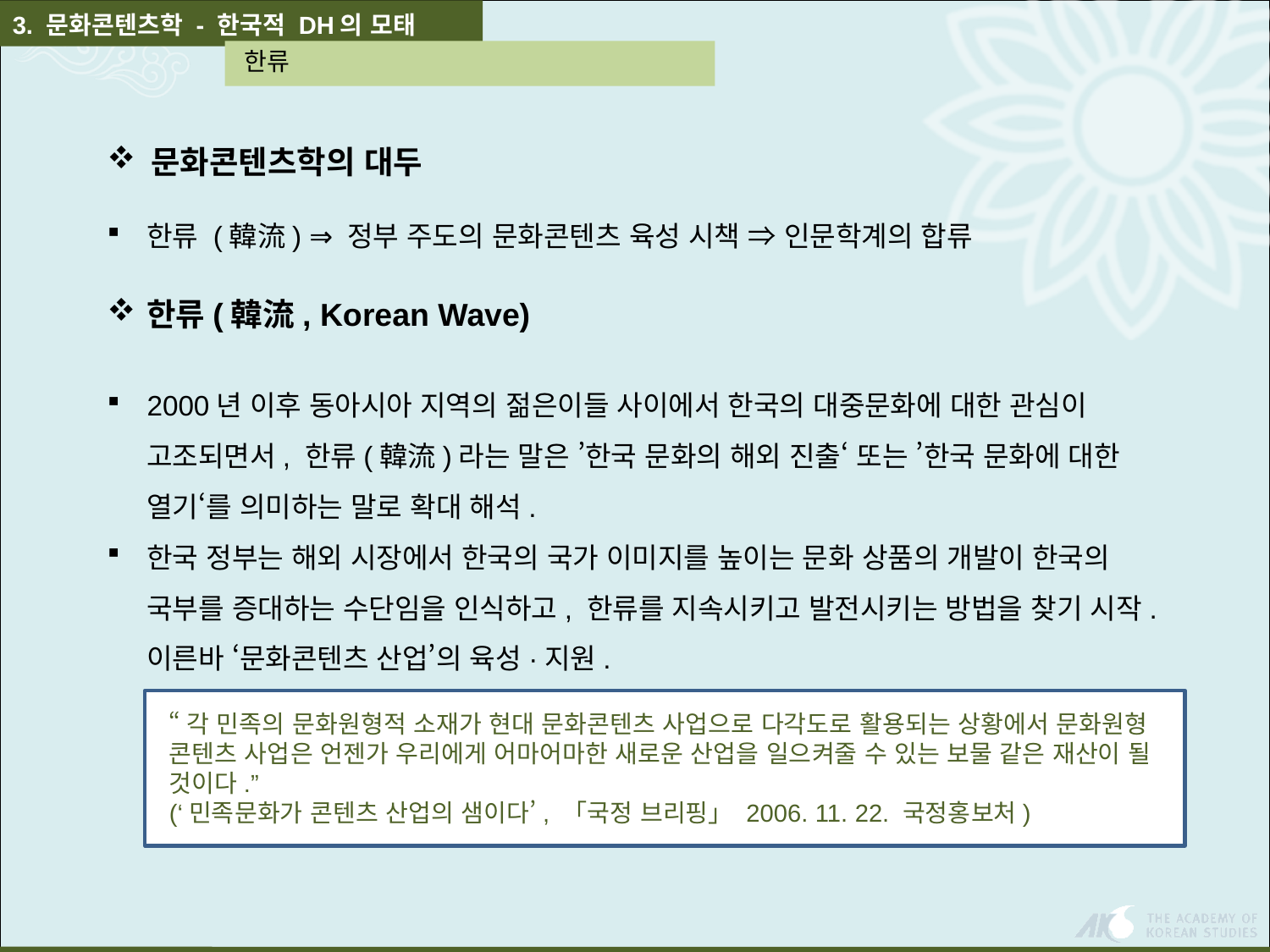

3. 문화콘텐츠학 - 한국적 DH의 모태
 한류

 문화콘텐츠학의 대두

한류 (韓流) ⇒ 정부 주도의 문화콘텐츠 육성 시책 ⇒ 인문학계의 합류

한류(韓流, Korean Wave)

2000년 이후 동아시아 지역의 젊은이들 사이에서 한국의 대중문화에 대한 관심이 고조되면서, 한류(韓流)라는 말은 ’한국 문화의 해외 진출‘ 또는 ’한국 문화에 대한 열기‘를 의미하는 말로 확대 해석.
한국 정부는 해외 시장에서 한국의 국가 이미지를 높이는 문화 상품의 개발이 한국의 국부를 증대하는 수단임을 인식하고, 한류를 지속시키고 발전시키는 방법을 찾기 시작.  이른바 ‘문화콘텐츠 산업’의 육성·지원.

“각 민족의 문화원형적 소재가 현대 문화콘텐츠 사업으로 다각도로 활용되는 상황에서 문화원형 콘텐츠 사업은 언젠가 우리에게 어마어마한 새로운 산업을 일으켜줄 수 있는 보물 같은 재산이 될 것이다.”
(‘민족문화가 콘텐츠 산업의 샘이다’, 「국정 브리핑」 2006. 11. 22. 국정홍보처)